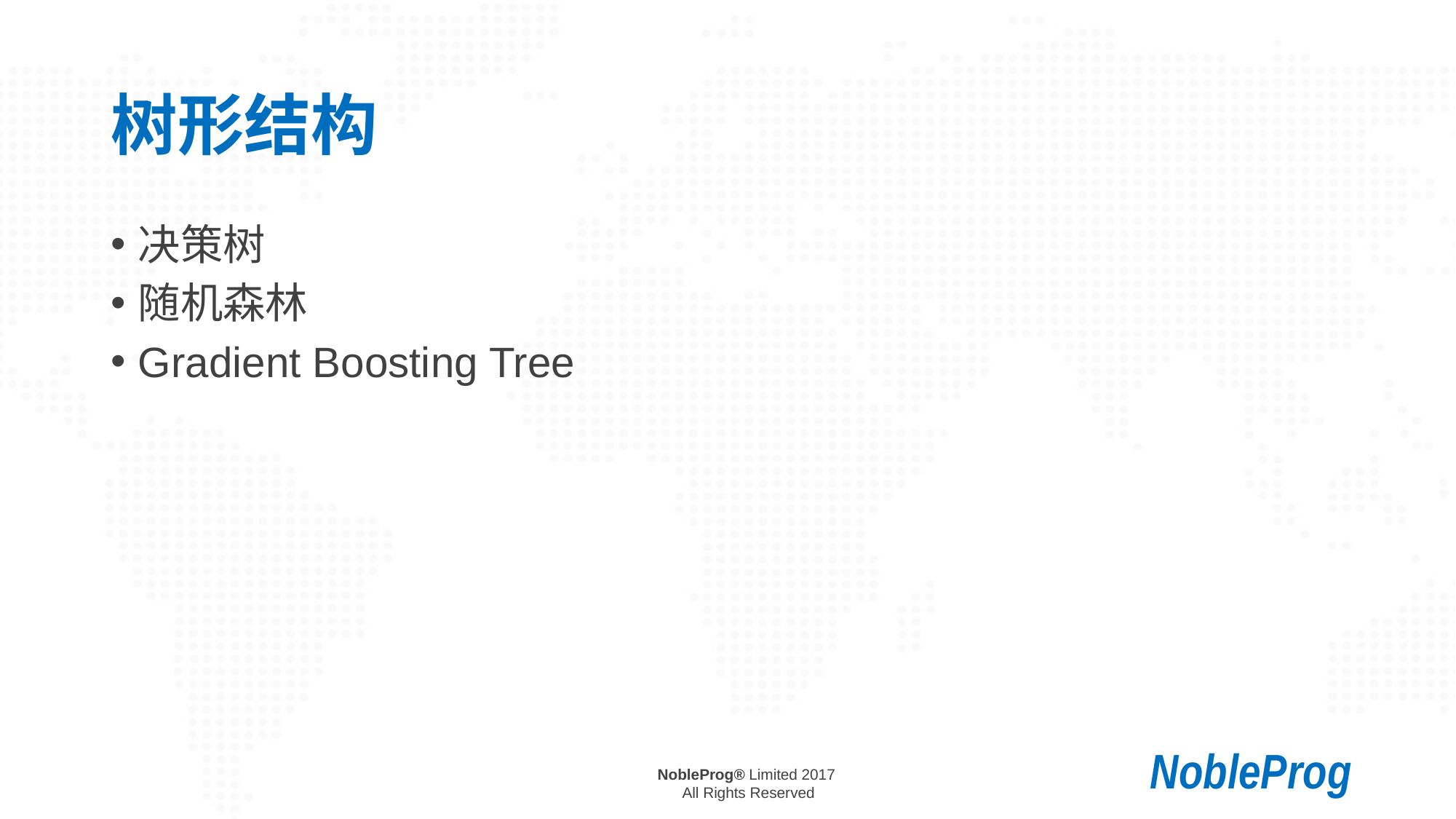

# 树形结构
决策树
随机森林
Gradient Boosting Tree